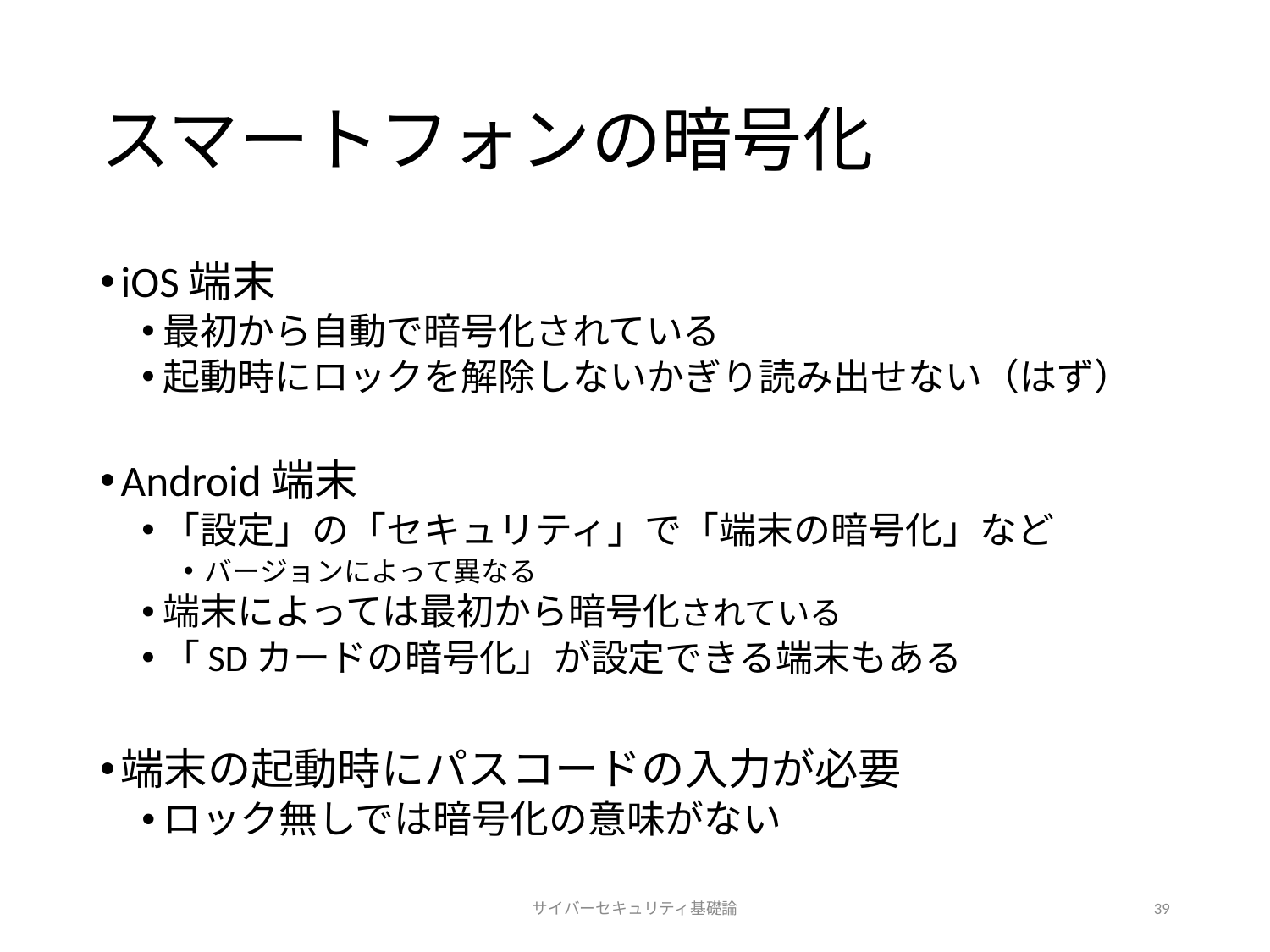

# スマートフォンの暗号化
iOS端末
最初から自動で暗号化されている
起動時にロックを解除しないかぎり読み出せない（はず）

Android端末
「設定」の「セキュリティ」で「端末の暗号化」など
バージョンによって異なる
端末によっては最初から暗号化されている
「SDカードの暗号化」が設定できる端末もある

端末の起動時にパスコードの入力が必要
ロック無しでは暗号化の意味がない
サイバーセキュリティ基礎論
39